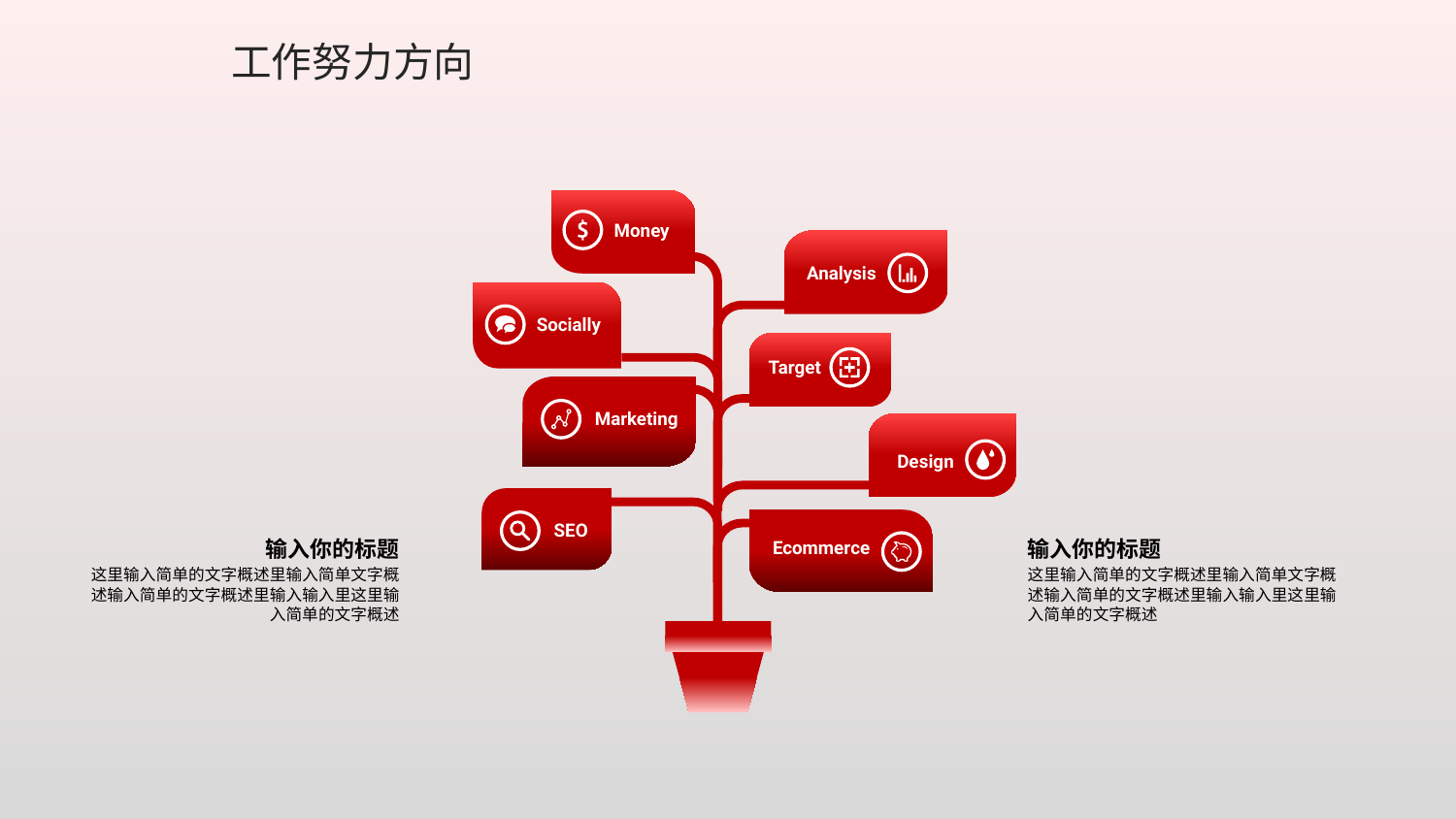

# 工作努力方向

Money

Analysis

Socially

Target

Marketing

Design

SEO

Ecommerce

输入你的标题
这里输入简单的文字概述里输入简单文字概述输入简单的文字概述里输入输入里这里输入简单的文字概述
输入你的标题
这里输入简单的文字概述里输入简单文字概述输入简单的文字概述里输入输入里这里输入简单的文字概述

延迟符